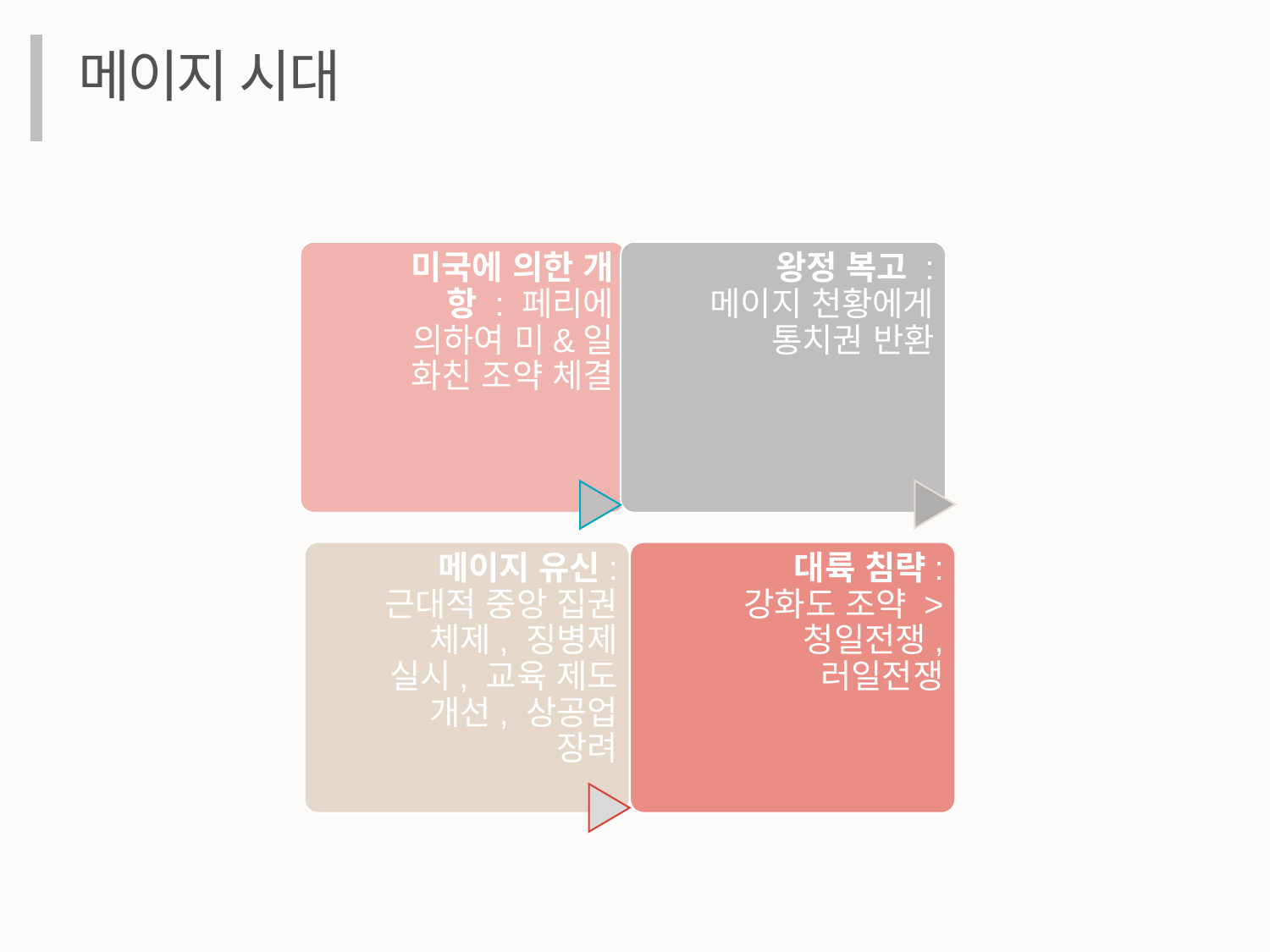

메이지 시대
미국에 의한 개항 : 페리에 의하여 미&일 화친 조약 체결
왕정 복고 : 메이지 천황에게 통치권 반환

메이지 유신: 근대적 중앙 집권 체제, 징병제 실시, 교육 제도 개선, 상공업 장려
대륙 침략: 강화도 조약 > 청일전쟁, 러일전쟁